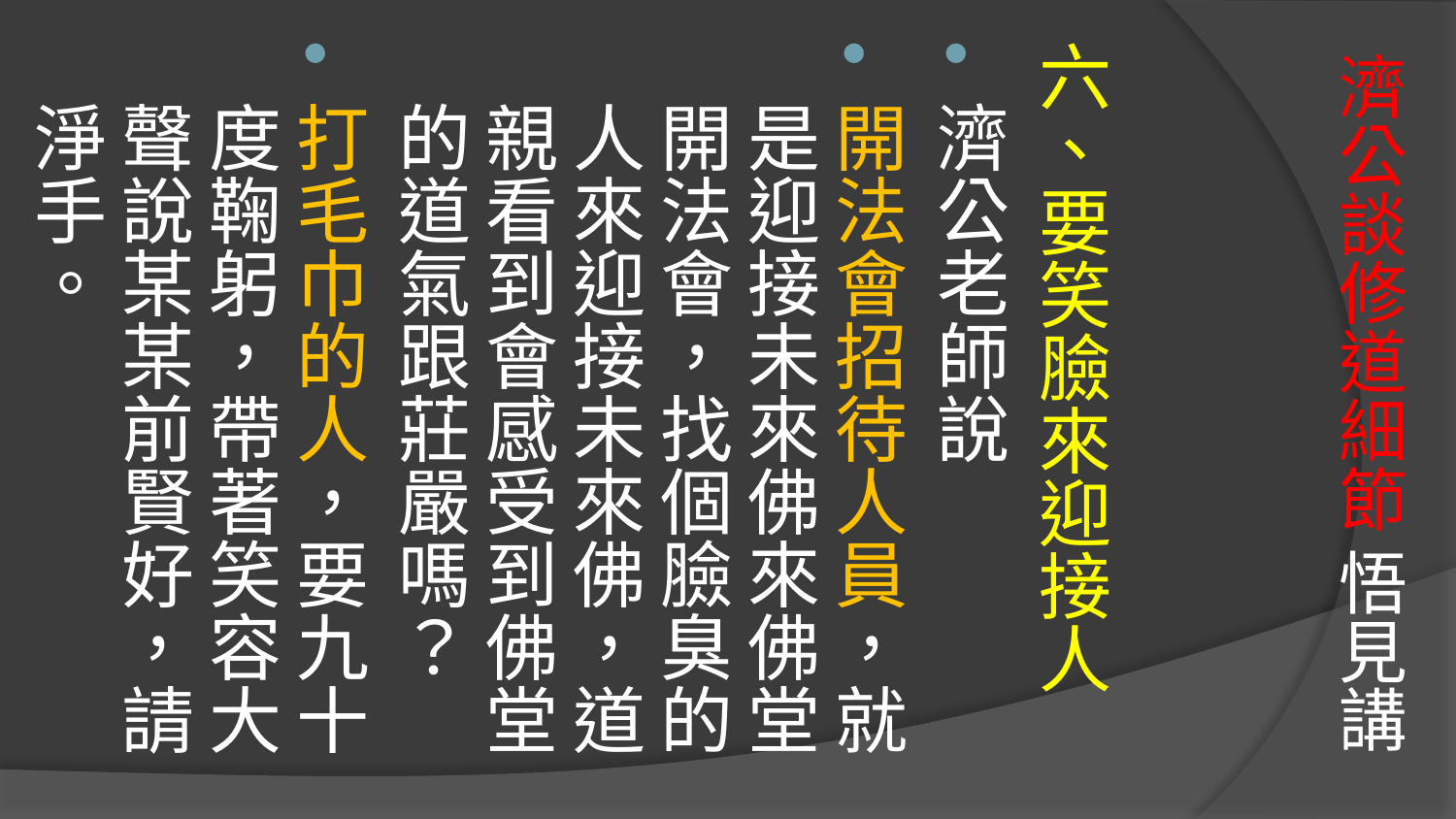

六、要笑臉來迎接人
濟公老師說
開法會招待人員，就是迎接未來佛來佛堂開法會，找個臉臭的人來迎接未來佛，道親看到會感受到佛堂的道氣跟莊嚴嗎？
打毛巾的人，要九十度鞠躬，帶著笑容大聲說某某前賢好，請淨手。
# 濟公談修道細節 悟見講